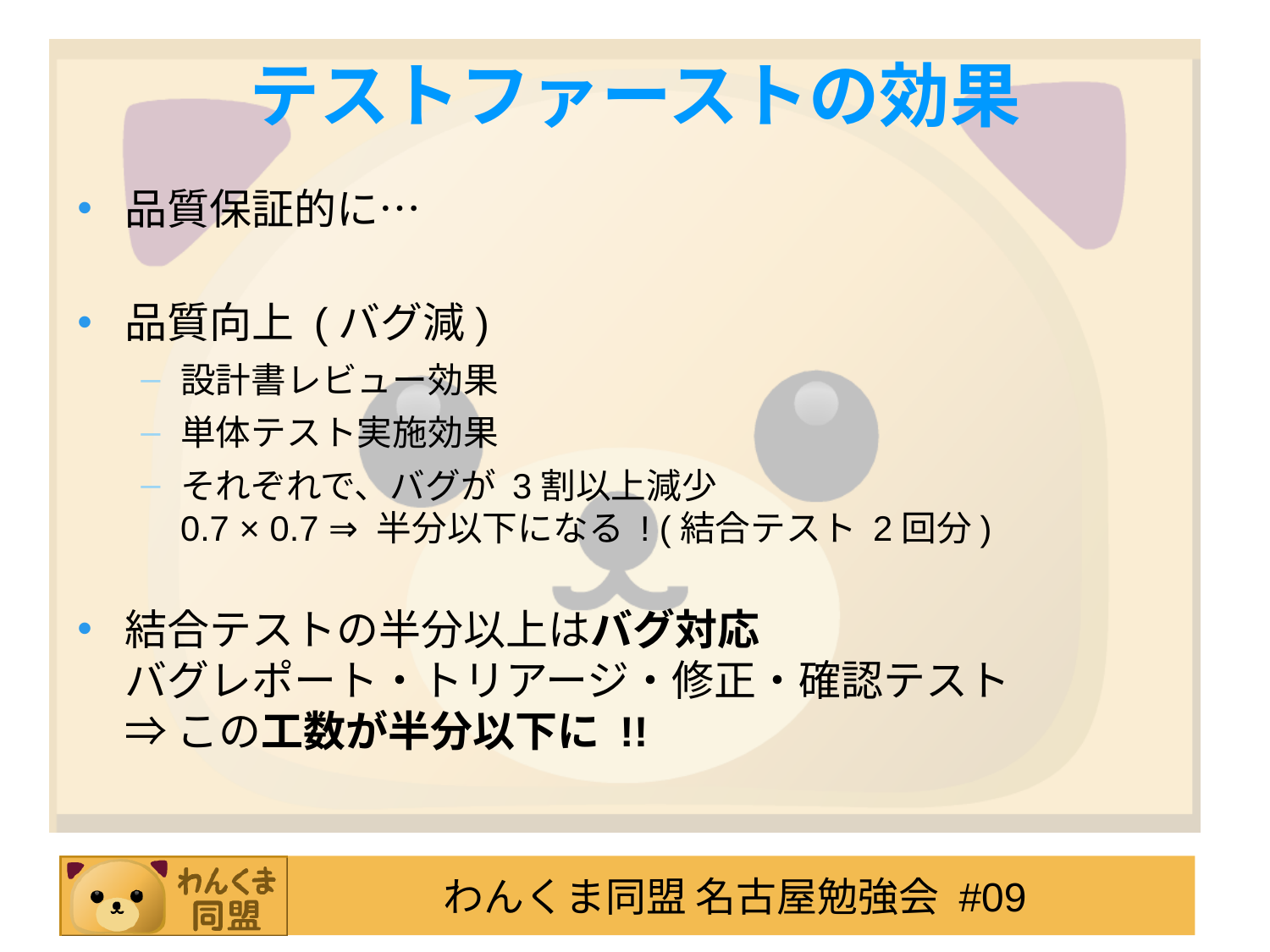

テストファーストの効果
品質保証的に…
品質向上 (バグ減)‏
設計書レビュー効果
単体テスト実施効果
それぞれで、バグが 3割以上減少
0.7 × 0.7 ⇒ 半分以下になる ! (結合テスト 2回分)
結合テストの半分以上はバグ対応
バグレポート・トリアージ・修正・確認テスト
⇒ この工数が半分以下に !!